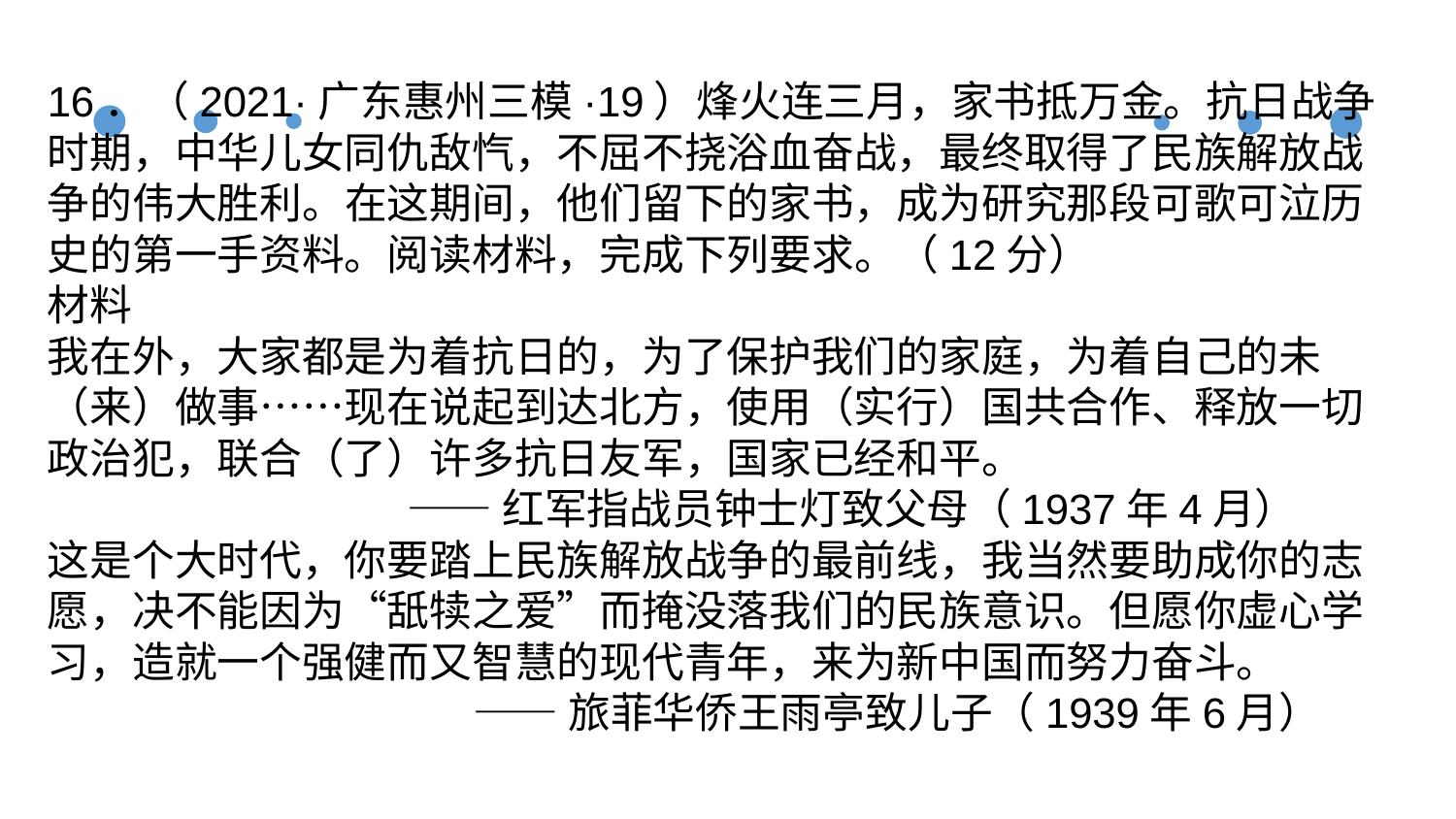

16．（2021·广东惠州三模·19）烽火连三月，家书抵万金。抗日战争时期，中华儿女同仇敌忾，不屈不挠浴血奋战，最终取得了民族解放战争的伟大胜利。在这期间，他们留下的家书，成为研究那段可歌可泣历史的第一手资料。阅读材料，完成下列要求。（12分）
材料
我在外，大家都是为着抗日的，为了保护我们的家庭，为着自己的未（来）做事……现在说起到达北方，使用（实行）国共合作、释放一切政治犯，联合（了）许多抗日友军，国家已经和平。
                                      ——红军指战员钟士灯致父母（1937年4月）
这是个大时代，你要踏上民族解放战争的最前线，我当然要助成你的志愿，决不能因为“舐犊之爱”而掩没落我们的民族意识。但愿你虚心学习，造就一个强健而又智慧的现代青年，来为新中国而努力奋斗。
                                             ——旅菲华侨王雨亭致儿子（1939年6月）